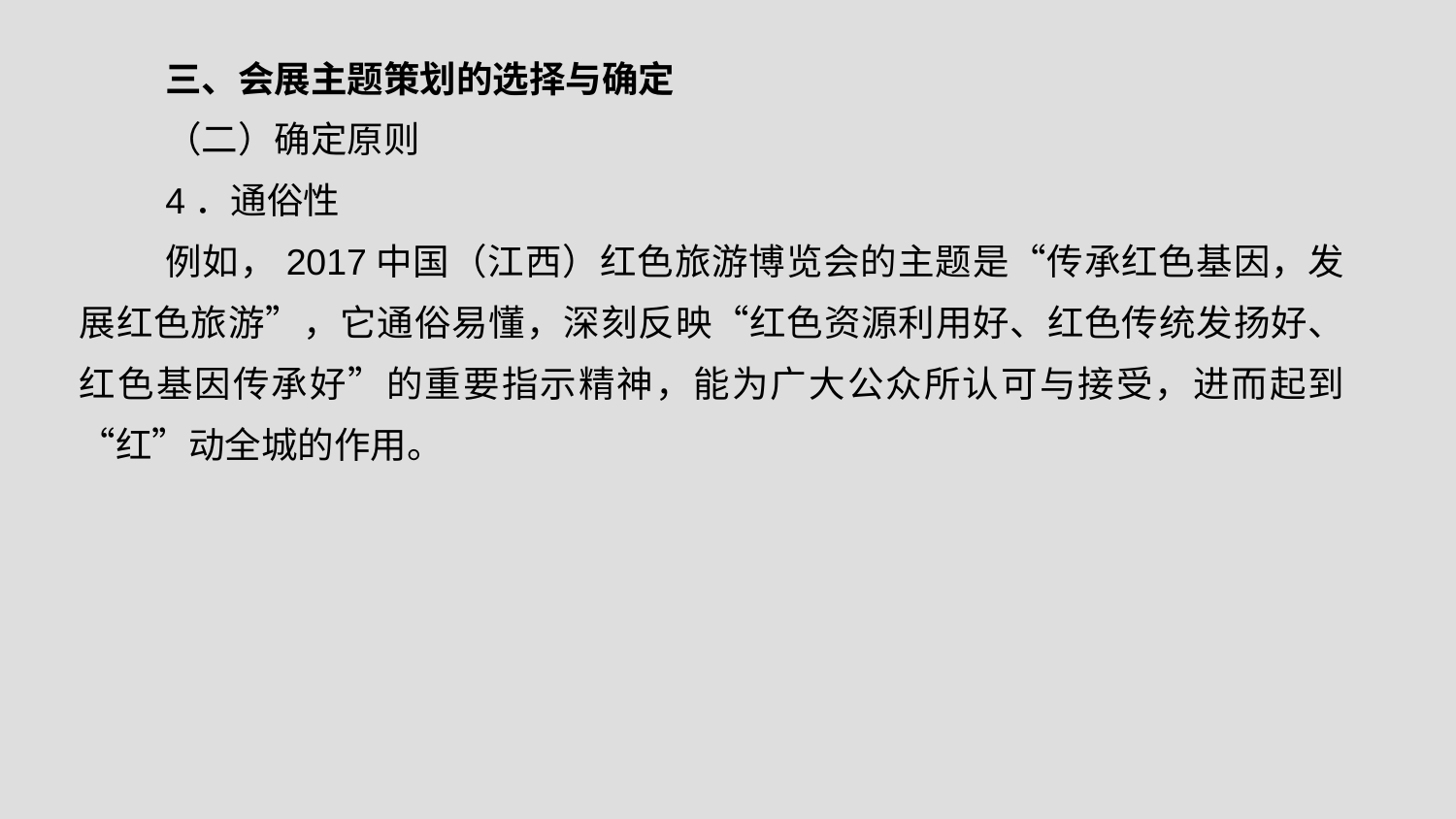

三、会展主题策划的选择与确定
（二）确定原则
4．通俗性
例如，2017中国（江西）红色旅游博览会的主题是“传承红色基因，发展红色旅游”，它通俗易懂，深刻反映“红色资源利用好、红色传统发扬好、红色基因传承好”的重要指示精神，能为广大公众所认可与接受，进而起到“红”动全城的作用。